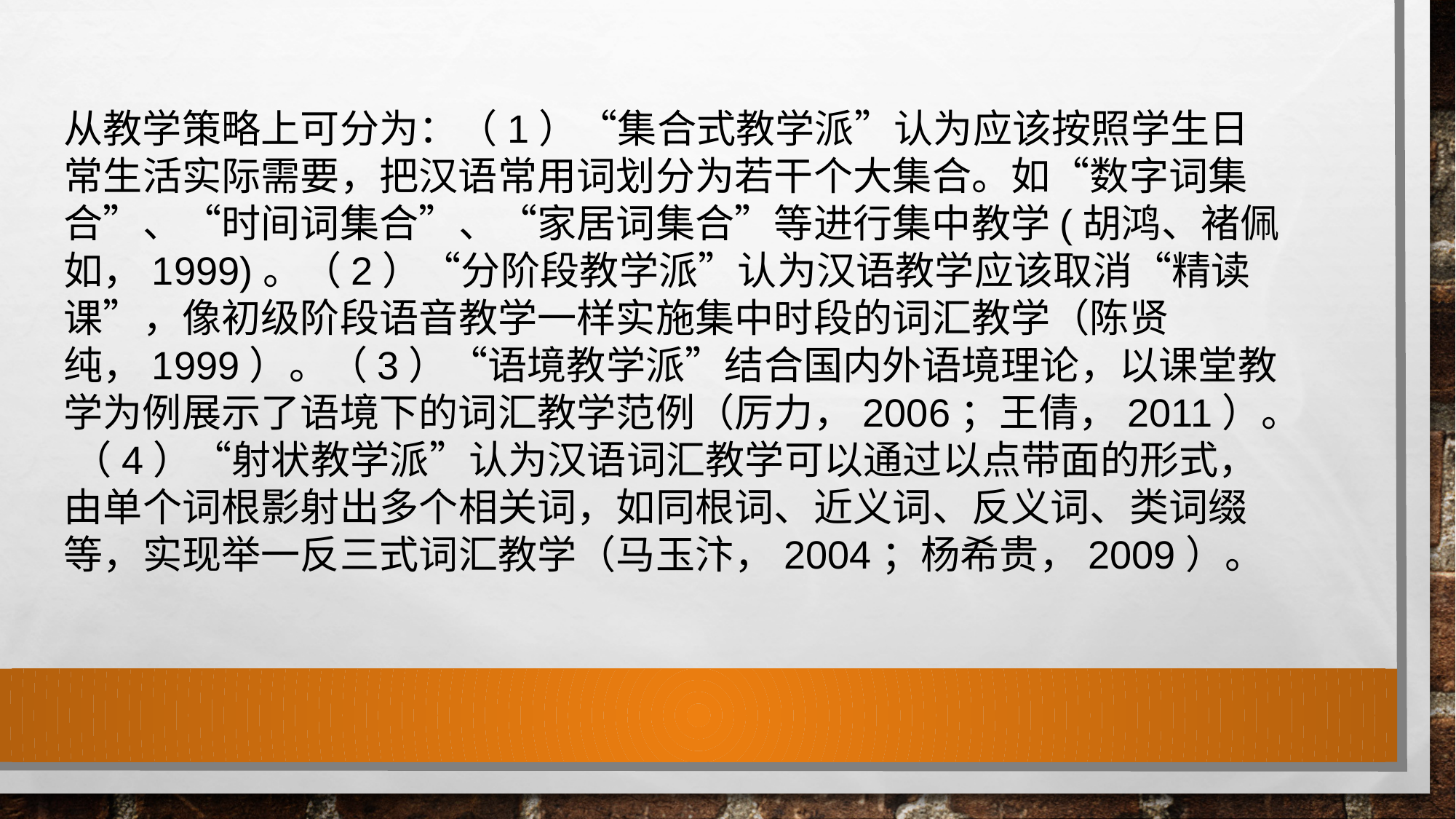

从教学策略上可分为：（1）“集合式教学派”认为应该按照学生日常生活实际需要，把汉语常用词划分为若干个大集合。如“数字词集合”、“时间词集合”、“家居词集合”等进行集中教学(胡鸿、褚佩如，1999)。（2）“分阶段教学派”认为汉语教学应该取消“精读课”，像初级阶段语音教学一样实施集中时段的词汇教学（陈贤纯，1999）。（3）“语境教学派”结合国内外语境理论，以课堂教学为例展示了语境下的词汇教学范例（厉力，2006；王倩，2011）。 （4）“射状教学派”认为汉语词汇教学可以通过以点带面的形式，由单个词根影射出多个相关词，如同根词、近义词、反义词、类词缀等，实现举一反三式词汇教学（马玉汴，2004；杨希贵，2009）。